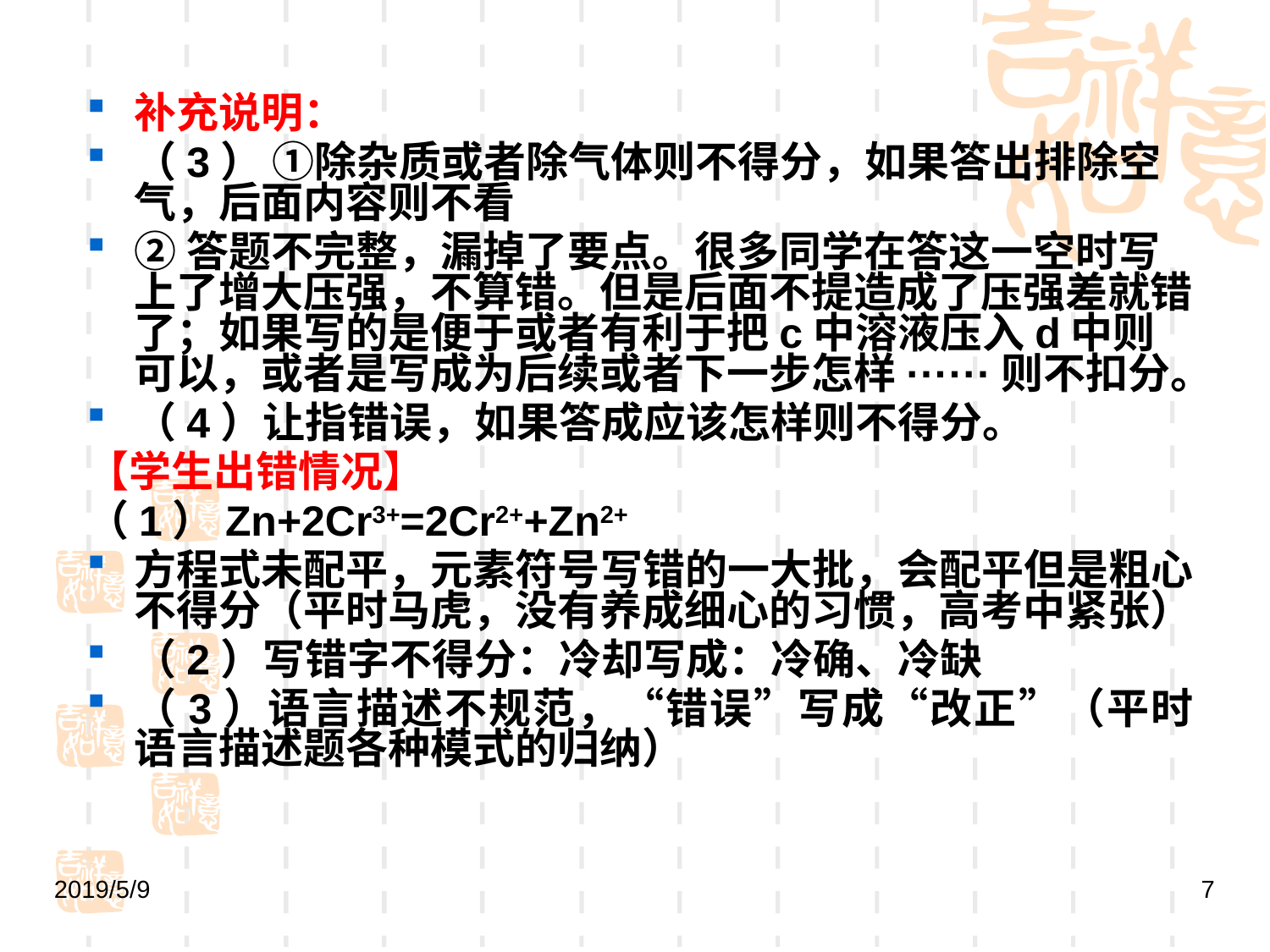

补充说明：
（3） ①除杂质或者除气体则不得分，如果答出排除空气，后面内容则不看
②答题不完整，漏掉了要点。很多同学在答这一空时写上了增大压强，不算错。但是后面不提造成了压强差就错了；如果写的是便于或者有利于把c中溶液压入d中则可以，或者是写成为后续或者下一步怎样······则不扣分。
（4）让指错误，如果答成应该怎样则不得分。
【学生出错情况】
（1）Zn+2Cr3+=2Cr2++Zn2+
方程式未配平，元素符号写错的一大批，会配平但是粗心不得分（平时马虎，没有养成细心的习惯，高考中紧张）
（2）写错字不得分：冷却写成：冷确、冷缺
（3）语言描述不规范，“错误”写成“改正”（平时语言描述题各种模式的归纳）
2019/5/9
7